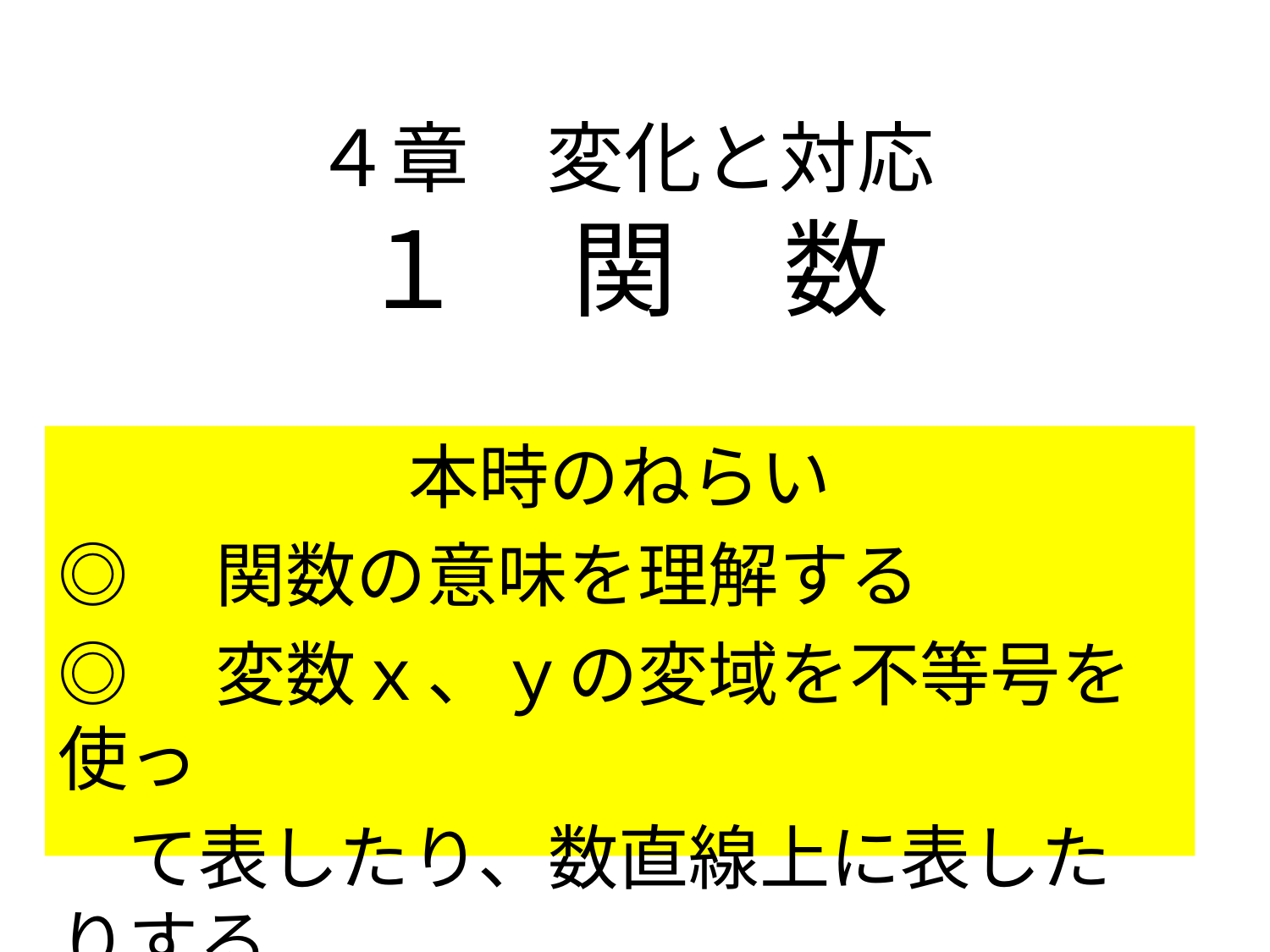

# ４章　変化と対応 １　関　数
本時のねらい
◎　関数の意味を理解する
◎　変数ｘ、ｙの変域を不等号を使っ
　て表したり、数直線上に表したりする